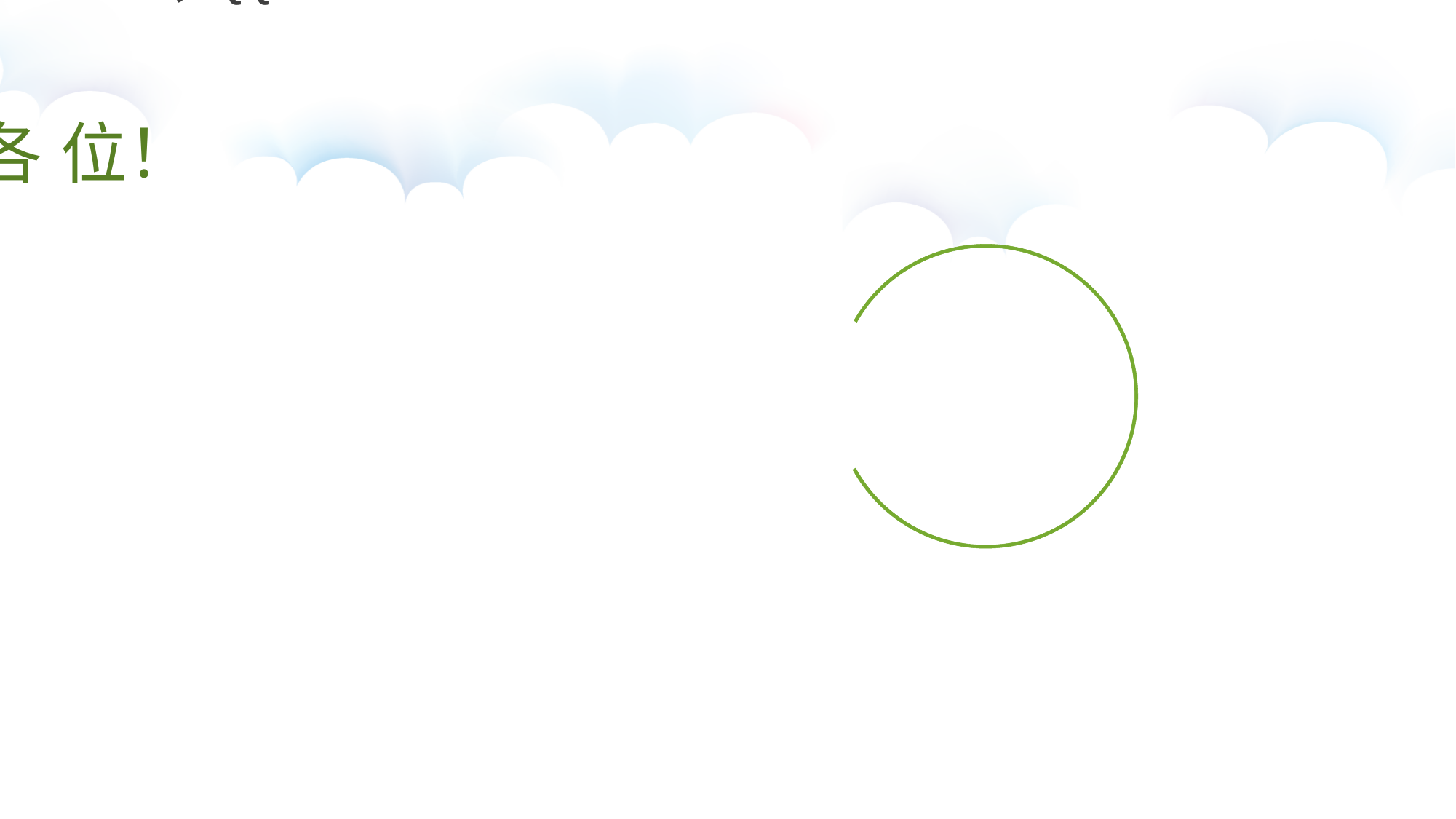

# 本社诚招各地经销商，如有意向， 请与我社联系。 电话：1335925863、029－88303593，QQ：16117264 谢 谢 各 位！
西北大学出版社